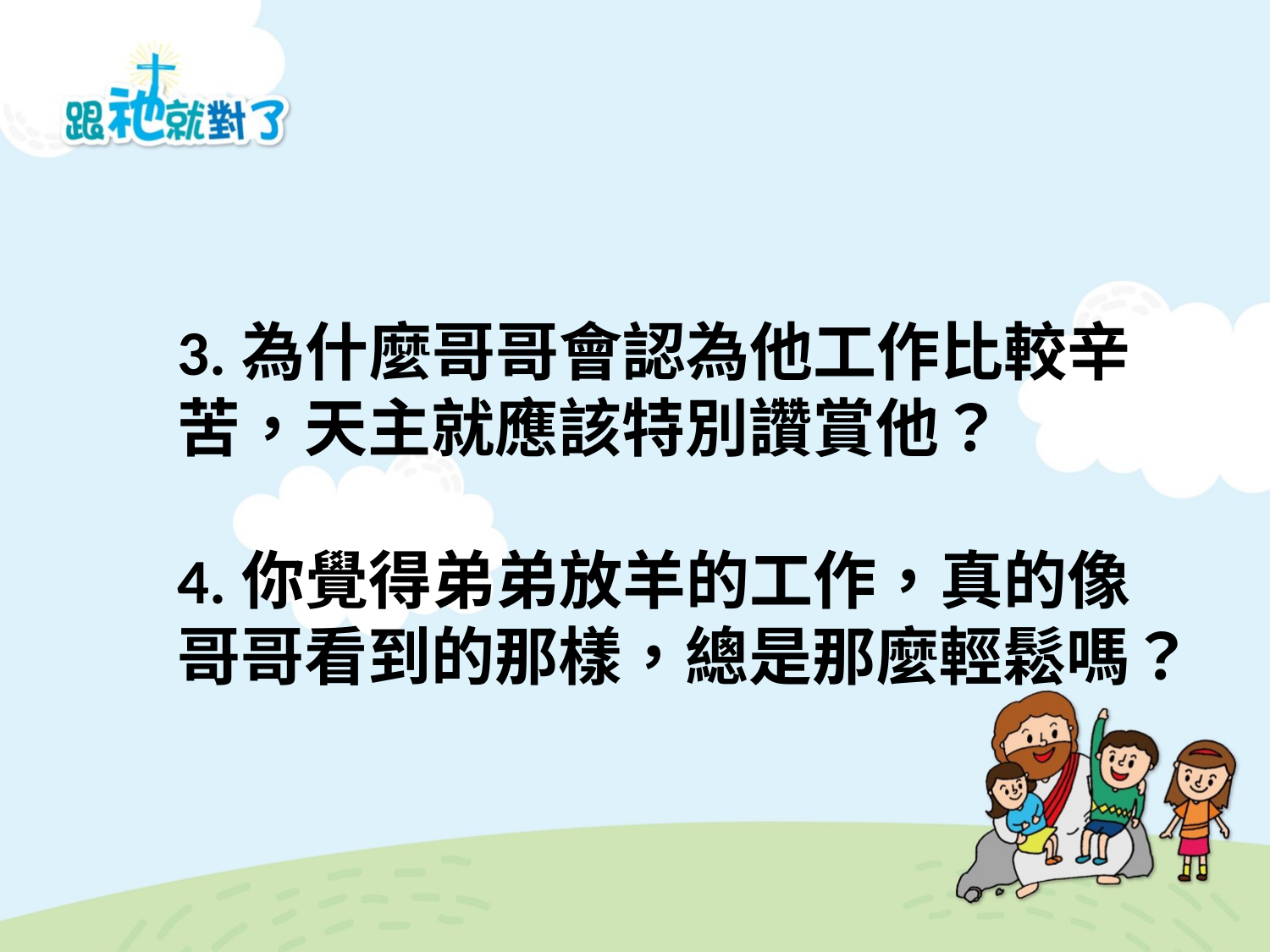

3.為什麼哥哥會認為他工作比較辛苦，天主就應該特別讚賞他？

4.你覺得弟弟放羊的工作，真的像哥哥看到的那樣，總是那麼輕鬆嗎？